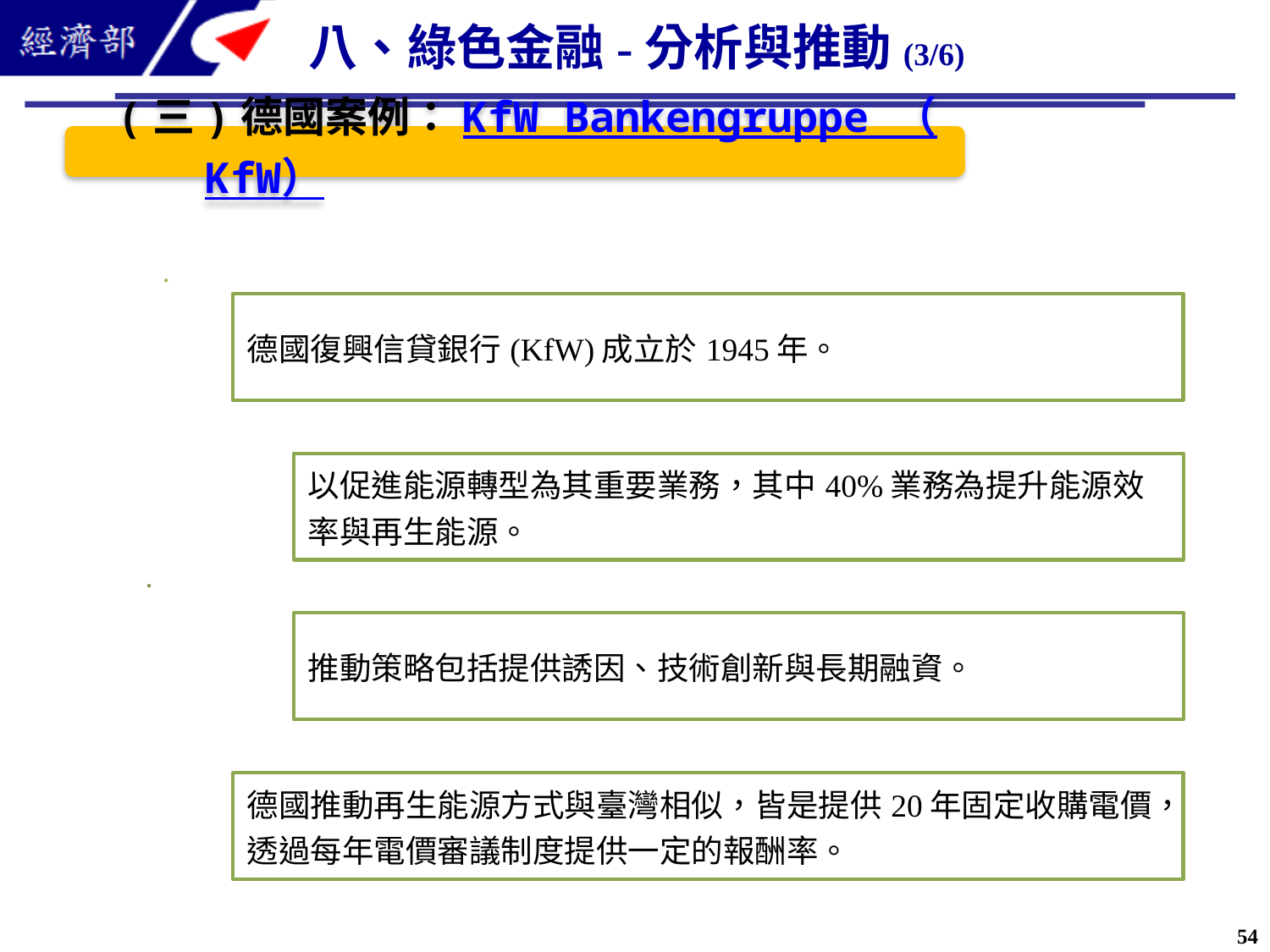

八、綠色金融-分析與推動(3/6)

(三)德國案例：KfW Bankengruppe （KfW）
德國復興信貸銀行(KfW)成立於1945年。
以促進能源轉型為其重要業務，其中40%業務為提升能源效率與再生能源。
推動策略包括提供誘因、技術創新與長期融資。
德國推動再生能源方式與臺灣相似，皆是提供20年固定收購電價，透過每年電價審議制度提供一定的報酬率。
54